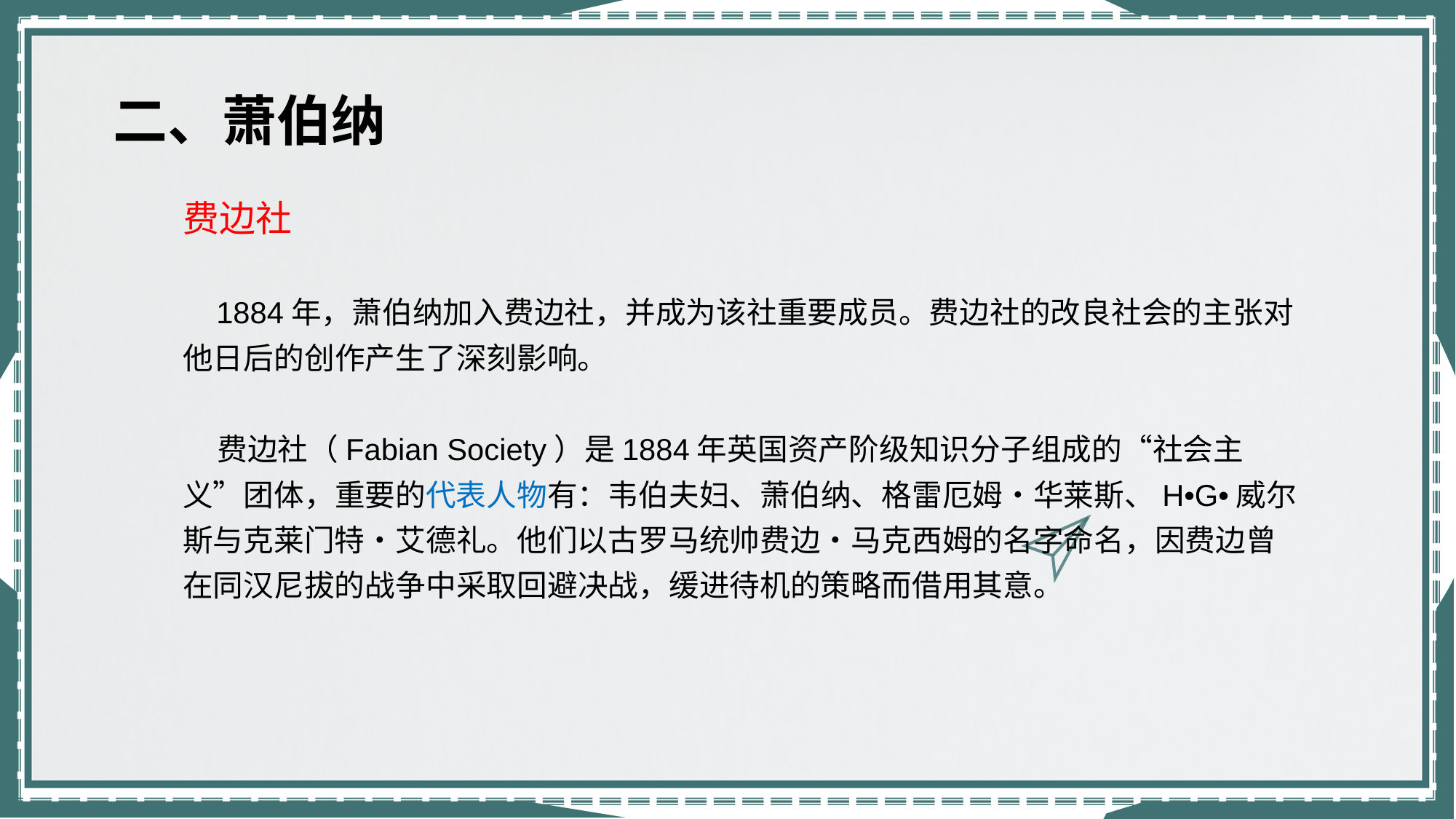

二、萧伯纳
费边社

    1884年，萧伯纳加入费边社，并成为该社重要成员。费边社的改良社会的主张对他日后的创作产生了深刻影响。

    费边社（Fabian Society）是1884年英国资产阶级知识分子组成的“社会主义”团体，重要的代表人物有：韦伯夫妇、萧伯纳、格雷厄姆•华莱斯、H•G•威尔斯与克莱门特•艾德礼。他们以古罗马统帅费边•马克西姆的名字命名，因费边曾在同汉尼拔的战争中采取回避决战，缓进待机的策略而借用其意。